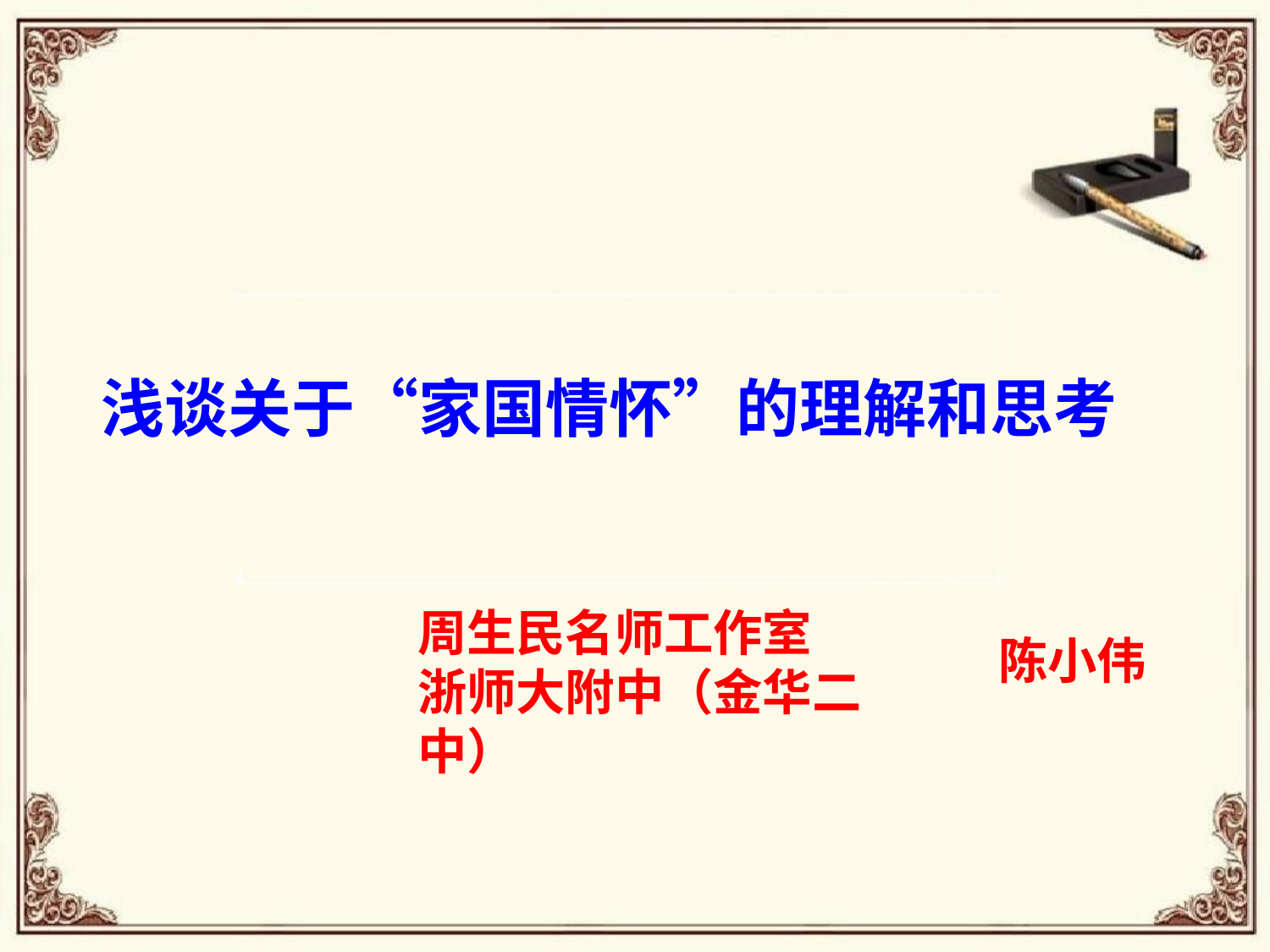

浅谈关于“家国情怀”的理解和思考
周生民名师工作室
浙师大附中（金华二中）
陈小伟